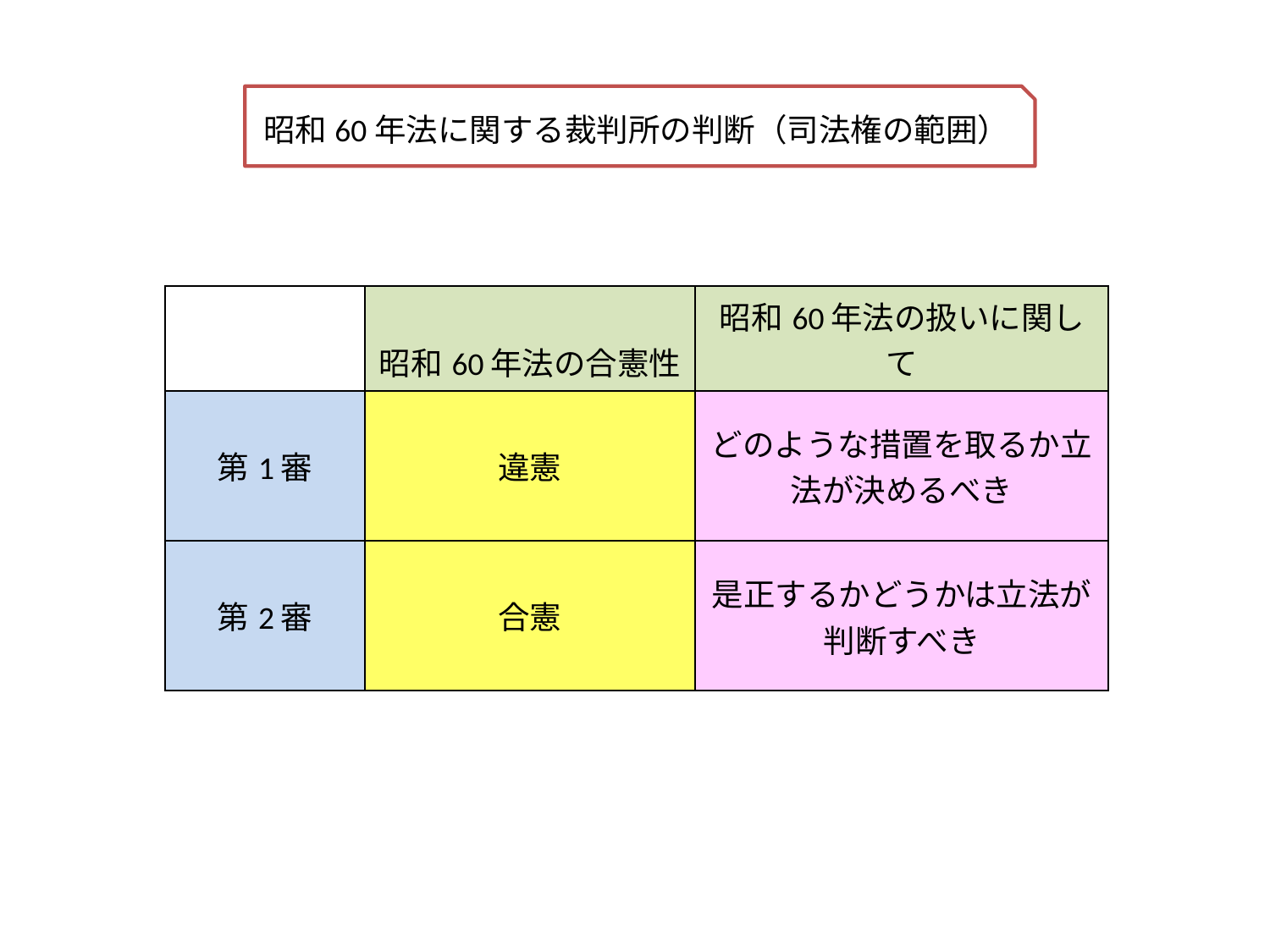

昭和60年法に関する裁判所の判断（司法権の範囲）
|  | 昭和60年法の合憲性 | 昭和60年法の扱いに関して |
| --- | --- | --- |
| 第1審 | 違憲 | どのような措置を取るか立法が決めるべき |
| 第2審 | 合憲 | 是正するかどうかは立法が判断すべき |